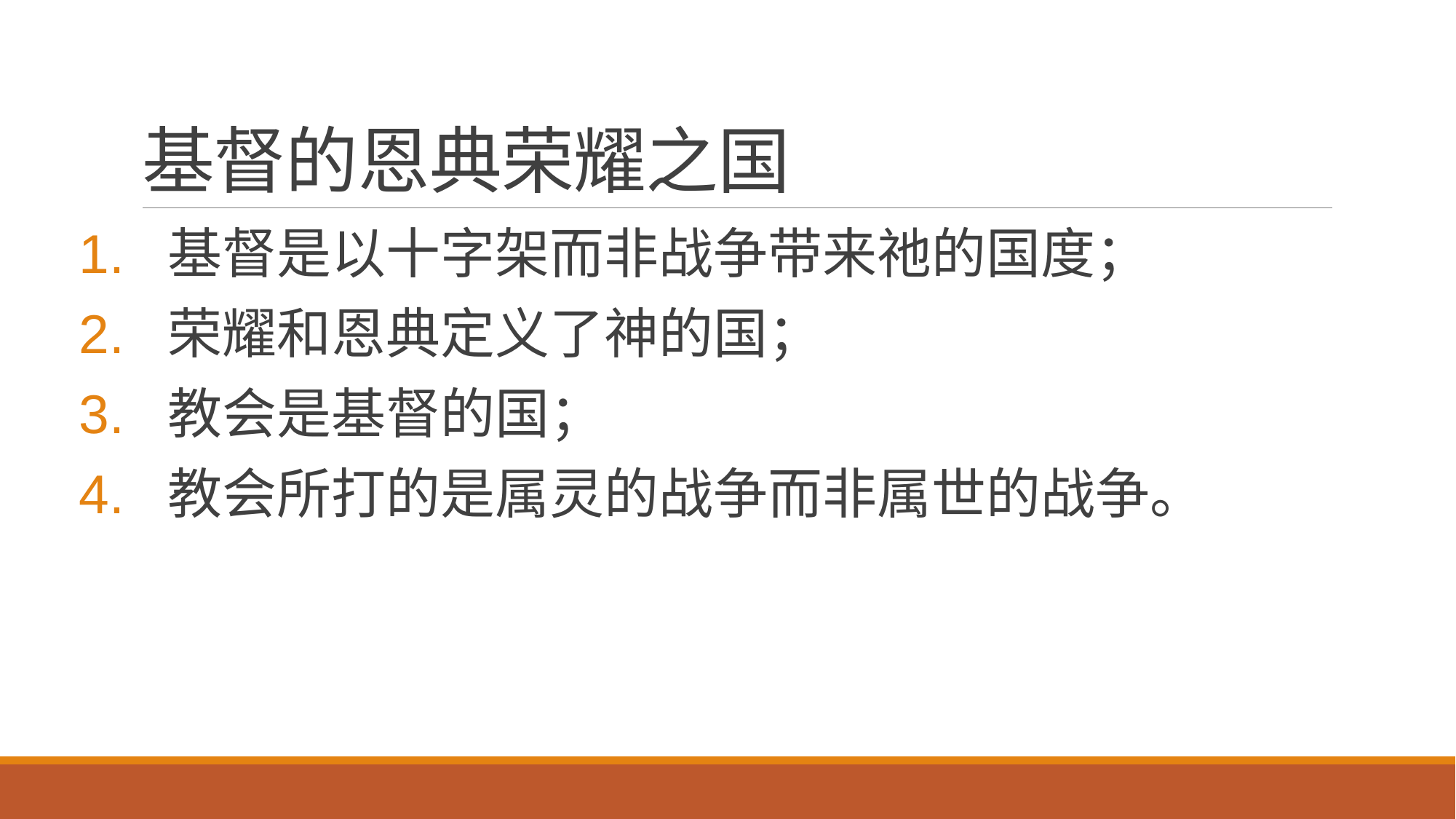

# 基督的恩典荣耀之国
基督是以十字架而非战争带来祂的国度；
荣耀和恩典定义了神的国；
教会是基督的国；
教会所打的是属灵的战争而非属世的战争。